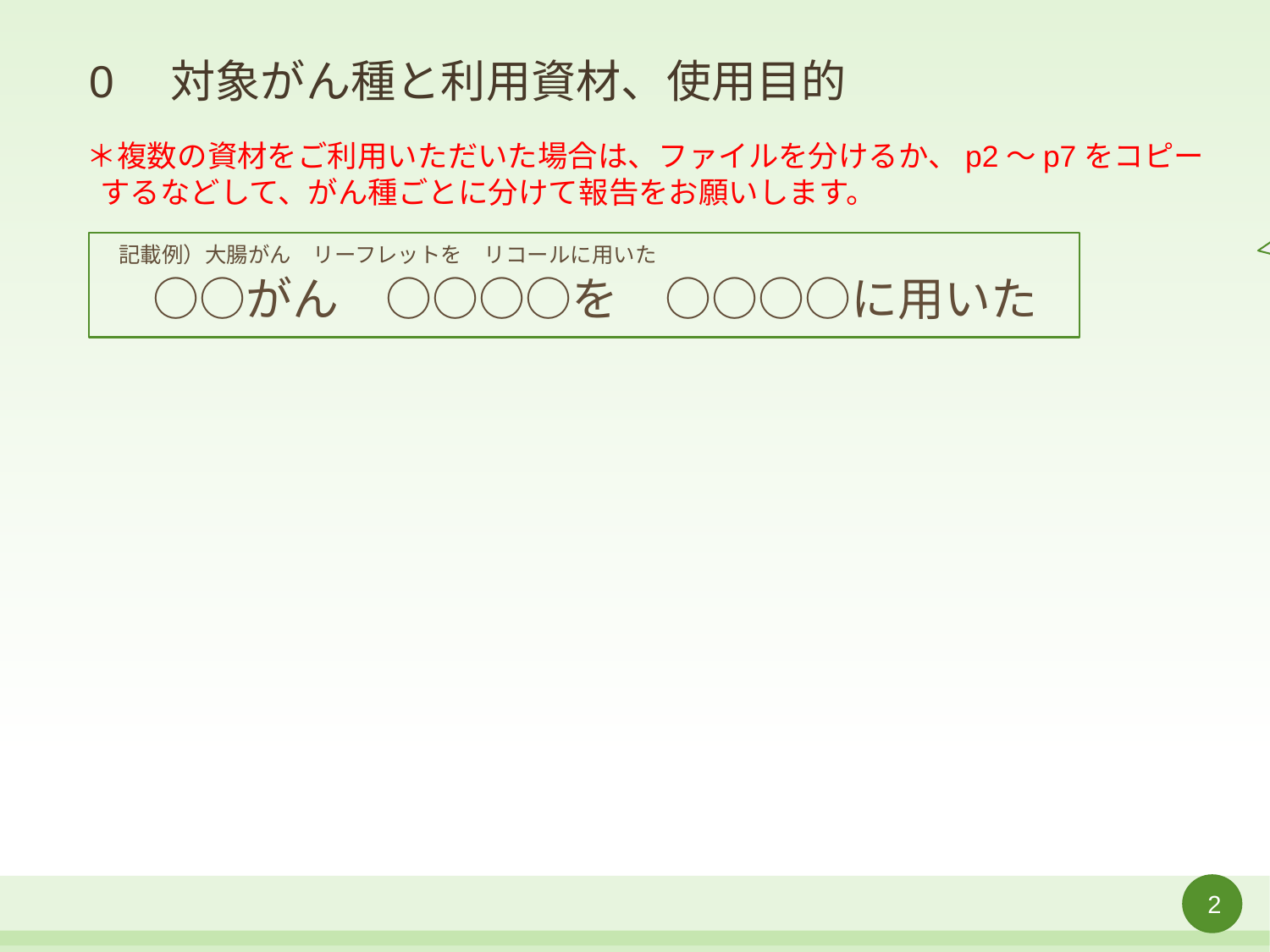

# 0　対象がん種と利用資材、使用目的
対象のがん種と利用した国立がん研究センターがん対策研究所提供の資材を記載
＊複数の資材をご利用いただいた場合は、ファイルを分けるか、p2～p7をコピーするなどして、がん種ごとに分けて報告をお願いします。

　記載例）大腸がん　リーフレットを　リコールに用いた
　○○がん　○○○○を　○○○○に用いた

2